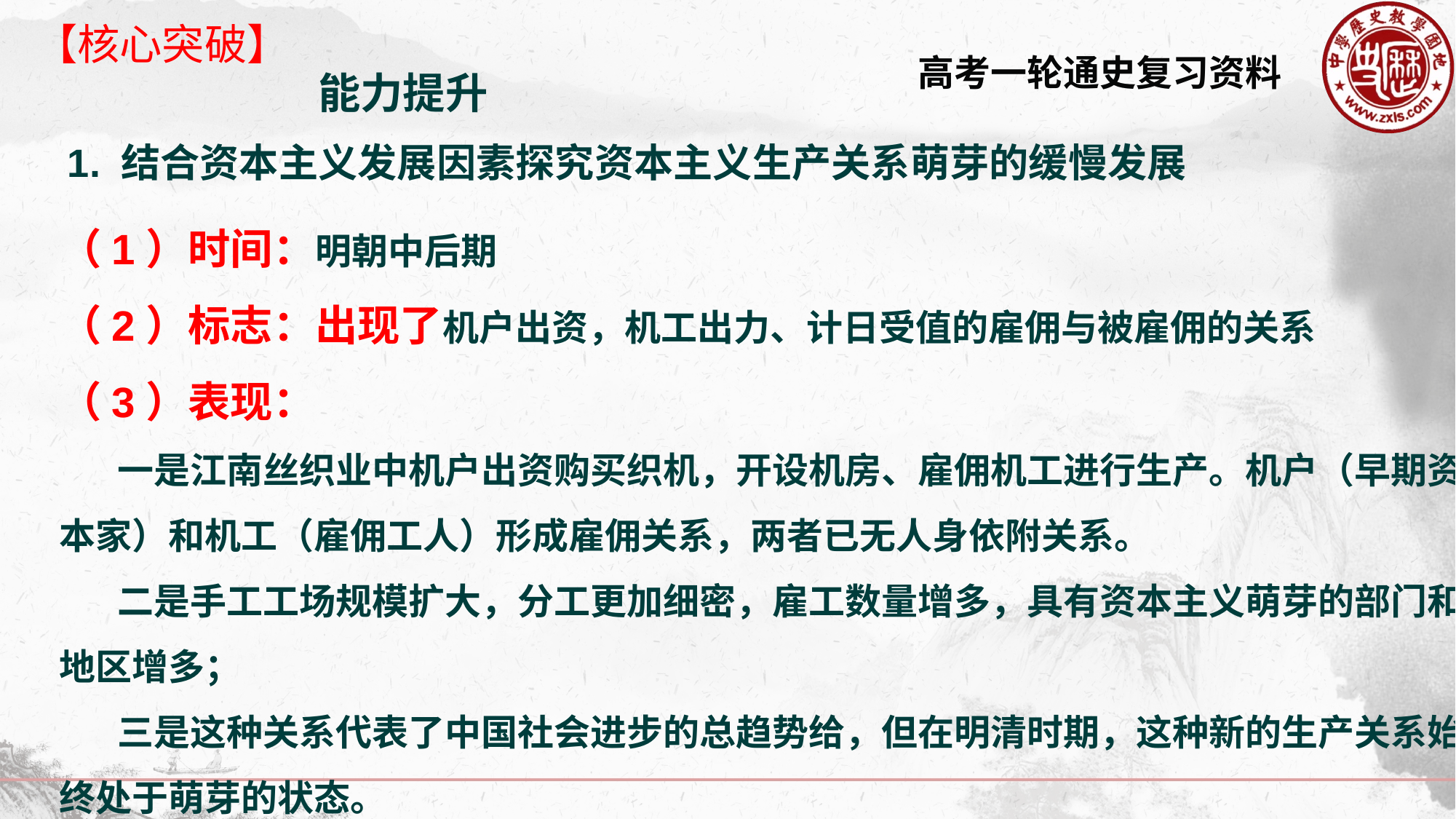

【核心突破】
能力提升
1. 结合资本主义发展因素探究资本主义生产关系萌芽的缓慢发展
（1）时间：明朝中后期
（2）标志：出现了机户出资，机工出力、计日受值的雇佣与被雇佣的关系
（3）表现：
      一是江南丝织业中机户出资购买织机，开设机房、雇佣机工进行生产。机户（早期资本家）和机工（雇佣工人）形成雇佣关系，两者已无人身依附关系。
      二是手工工场规模扩大，分工更加细密，雇工数量增多，具有资本主义萌芽的部门和地区增多；
      三是这种关系代表了中国社会进步的总趋势给，但在明清时期，这种新的生产关系始终处于萌芽的状态。